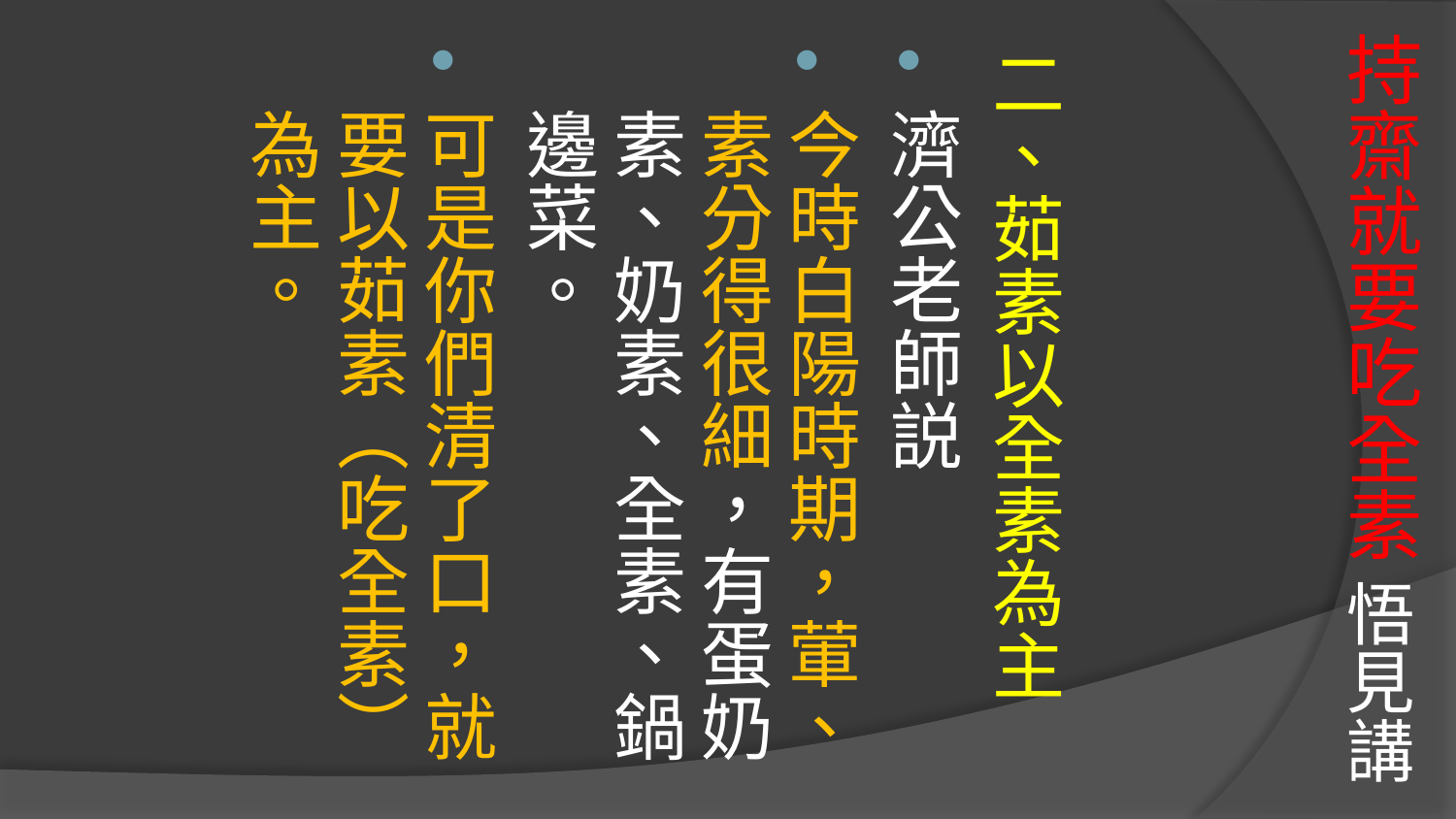

# 持齋就要吃全素 悟見講
二、茹素以全素為主
濟公老師説
今時白陽時期，葷、素分得很細，有蛋奶素、奶素、全素、鍋邊菜。
可是你們清了口，就要以茹素（吃全素）為主。